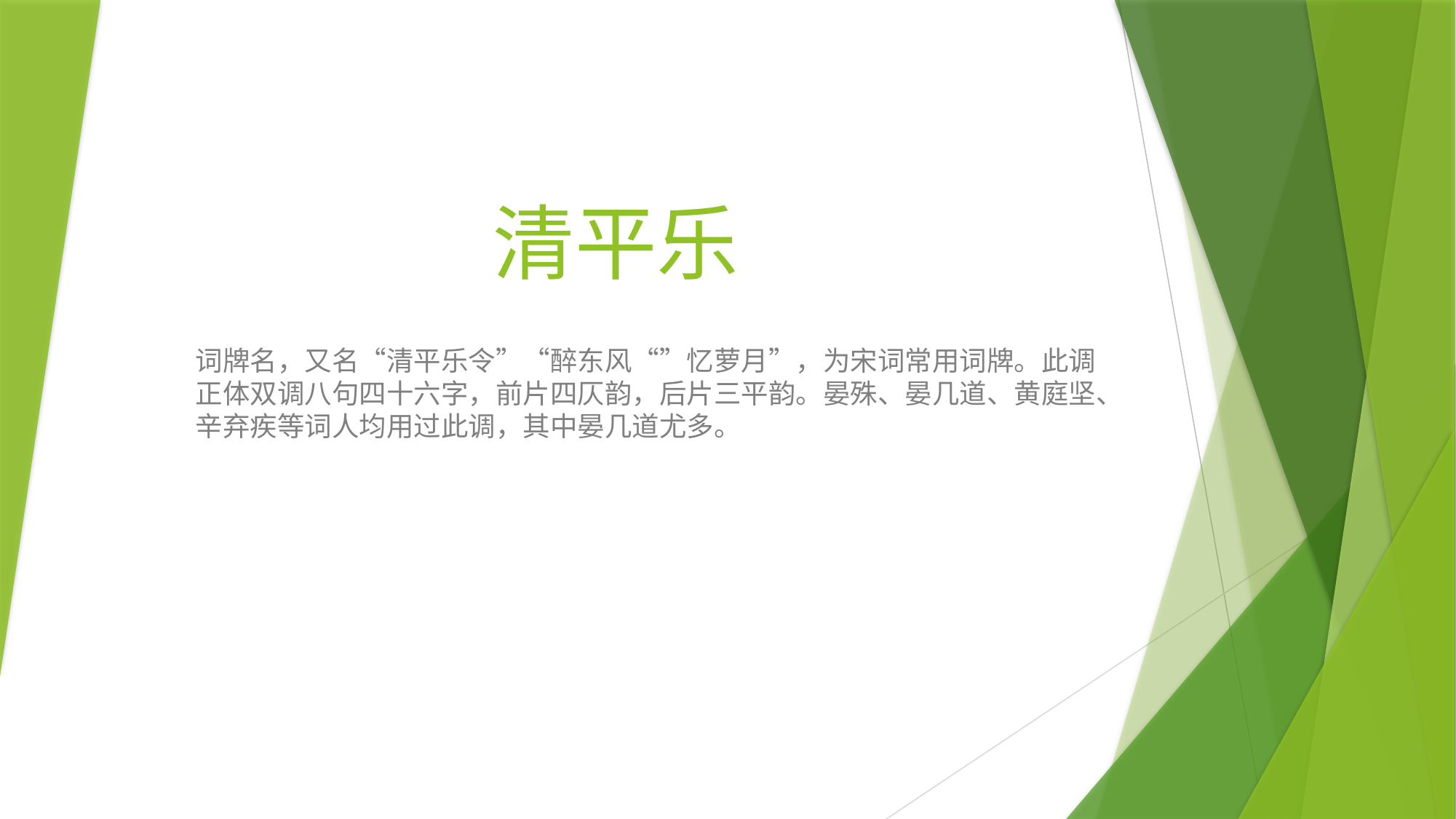

# 清平乐
词牌名，又名“清平乐令”“醉东风“”忆萝月”，为宋词常用词牌。此调正体双调八句四十六字，前片四仄韵，后片三平韵。晏殊、晏几道、黄庭坚、辛弃疾等词人均用过此调，其中晏几道尤多。